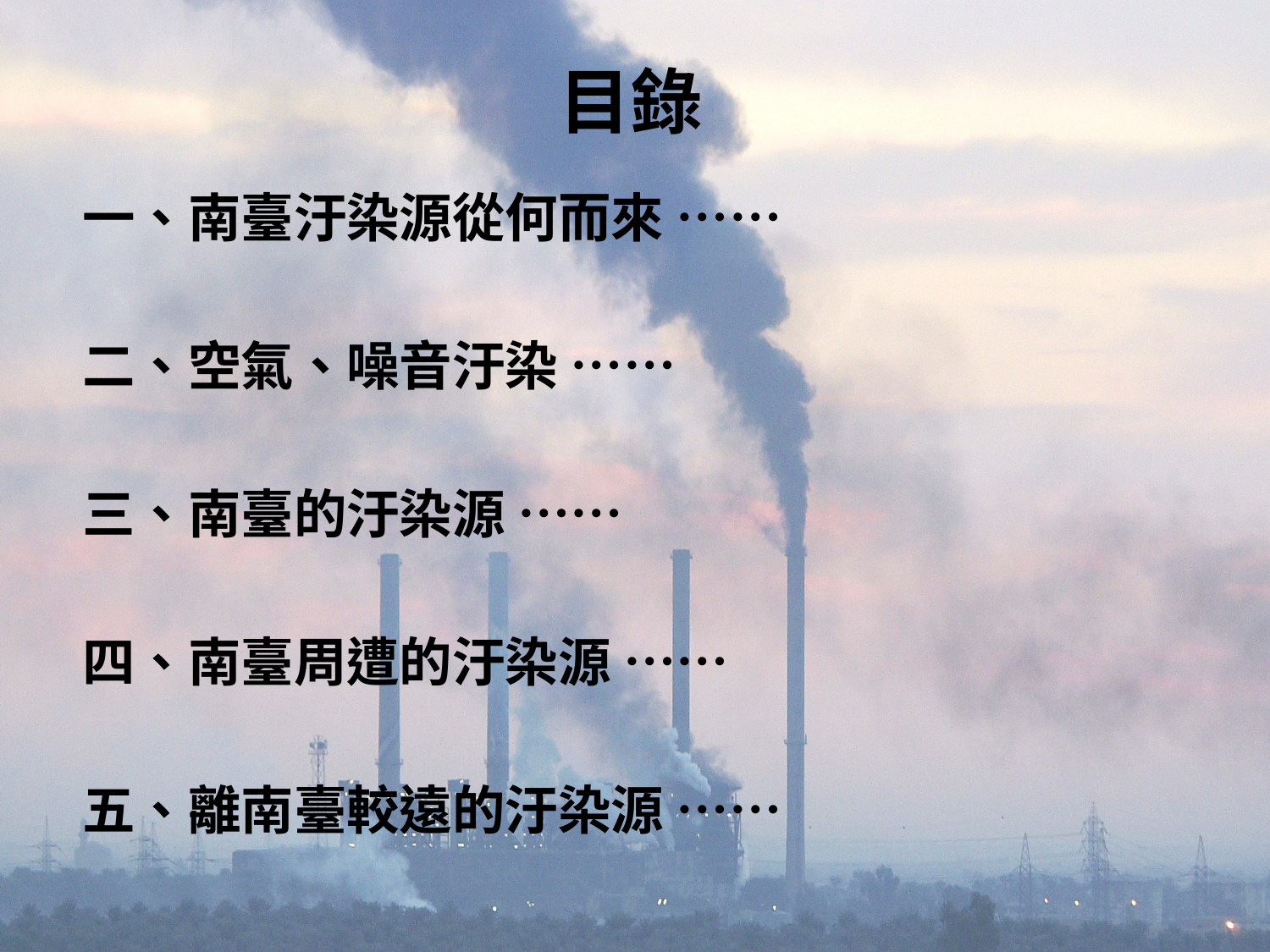

# 目錄
一、南臺汙染源從何而來 ……

二、空氣、噪音汙染 ……

三、南臺的汙染源 ……

四、南臺周遭的汙染源 ……

五、離南臺較遠的汙染源 ……